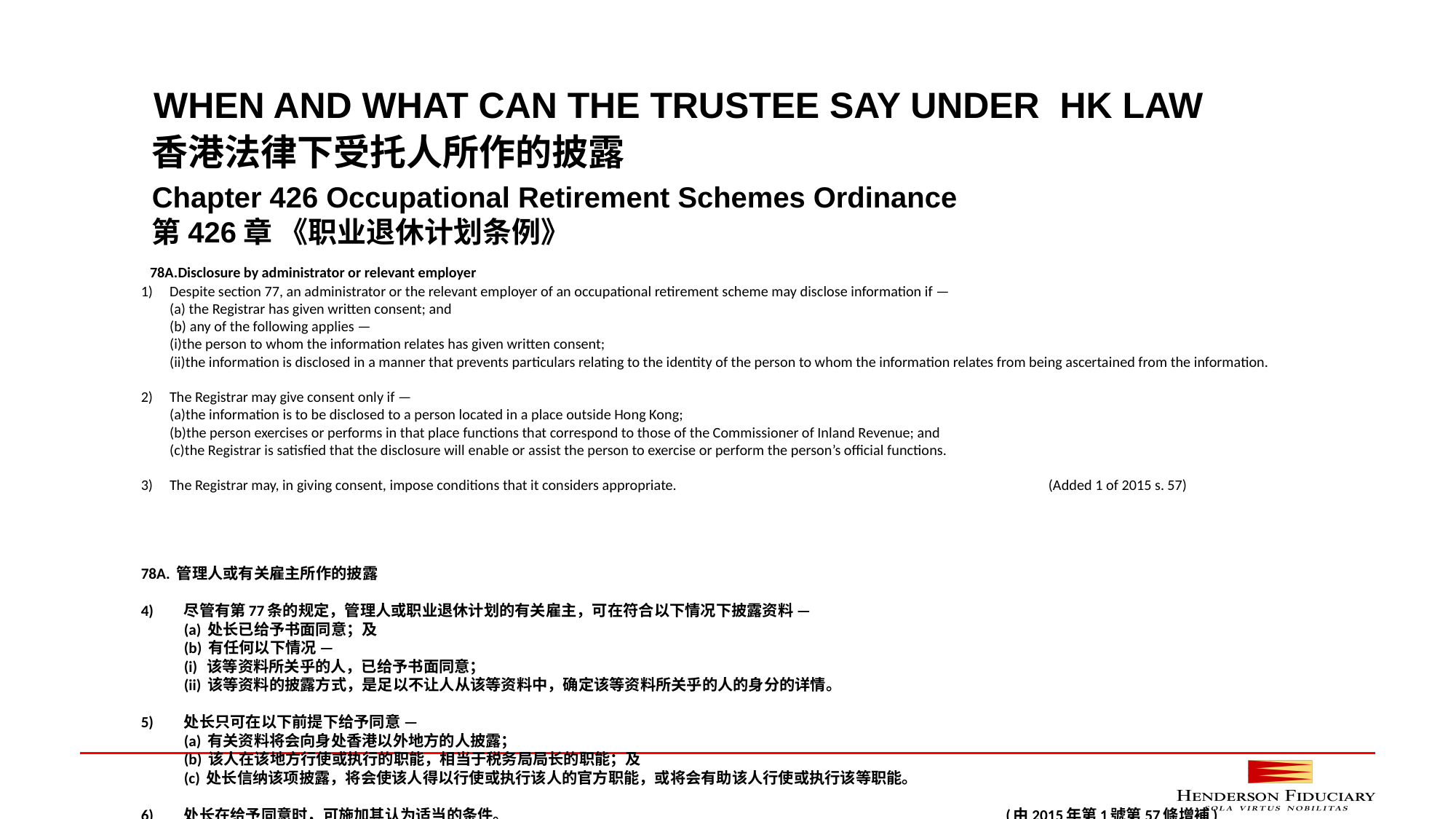

WHEN AND WHAT CAN THE TRUSTEE SAY UNDER  HK LAW
香港法律下受托人所作的披露

Chapter 426 Occupational Retirement Schemes Ordinance
第426章 《职业退休计划条例》
  78A.Disclosure by administrator or relevant employer
Despite section 77, an administrator or the relevant employer of an occupational retirement scheme may disclose information if —
(a) the Registrar has given written consent; and
(b) any of the following applies —
(i)the person to whom the information relates has given written consent;
(ii)the information is disclosed in a manner that prevents particulars relating to the identity of the person to whom the information relates from being ascertained from the information.

The Registrar may give consent only if —
(a)the information is to be disclosed to a person located in a place outside Hong Kong;
(b)the person exercises or performs in that place functions that correspond to those of the Commissioner of Inland Revenue; and
(c)the Registrar is satisfied that the disclosure will enable or assist the person to exercise or perform the person’s official functions.

The Registrar may, in giving consent, impose conditions that it considers appropriate.                                                                                                                  (Added 1 of 2015 s. 57)

78A. 管理人或有关雇主所作的披露

尽管有第77条的规定，管理人或职业退休计划的有关雇主，可在符合以下情况下披露资料 —
(a) 处长已给予书面同意；及
(b) 有任何以下情况 —
(i)  该等资料所关乎的人，已给予书面同意；
(ii) 该等资料的披露方式，是足以不让人从该等资料中，确定该等资料所关乎的人的身分的详情。

处长只可在以下前提下给予同意 —
(a) 有关资料将会向身处香港以外地方的人披露；
(b) 该人在该地方行使或执行的职能，相当于税务局局长的职能；及
(c) 处长信纳该项披露，将会使该人得以行使或执行该人的官方职能，或将会有助该人行使或执行该等职能。

处长在给予同意时，可施加其认为适当的条件。                                                                                                                                               (由2015年第1號第57條增補)